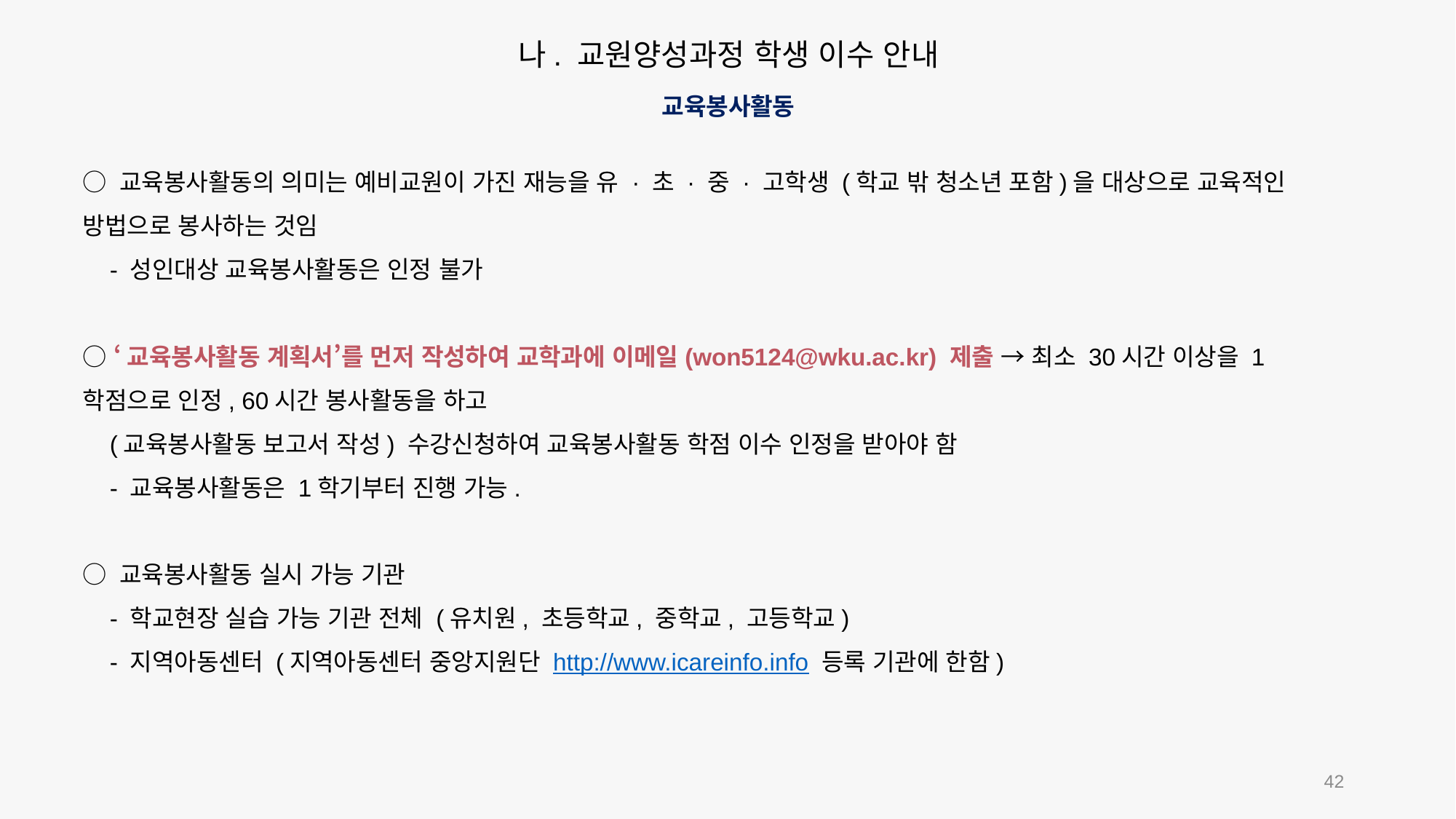

나. 교원양성과정 학생 이수 안내
교육봉사활동
○ 교육봉사활동의 의미는 예비교원이 가진 재능을 유 · 초 · 중 · 고학생 (학교 밖 청소년 포함)을 대상으로 교육적인 방법으로 봉사하는 것임
    - 성인대상 교육봉사활동은 인정 불가

○ ‘교육봉사활동 계획서’를 먼저 작성하여 교학과에 이메일(won5124@wku.ac.kr) 제출 → 최소 30시간 이상을 1학점으로 인정, 60시간 봉사활동을 하고
    (교육봉사활동 보고서 작성) 수강신청하여 교육봉사활동 학점 이수 인정을 받아야 함
    - 교육봉사활동은 1학기부터 진행 가능.

○ 교육봉사활동 실시 가능 기관
    - 학교현장 실습 가능 기관 전체 (유치원, 초등학교, 중학교, 고등학교)
    - 지역아동센터 (지역아동센터 중앙지원단 http://www.icareinfo.info 등록 기관에 한함)

42